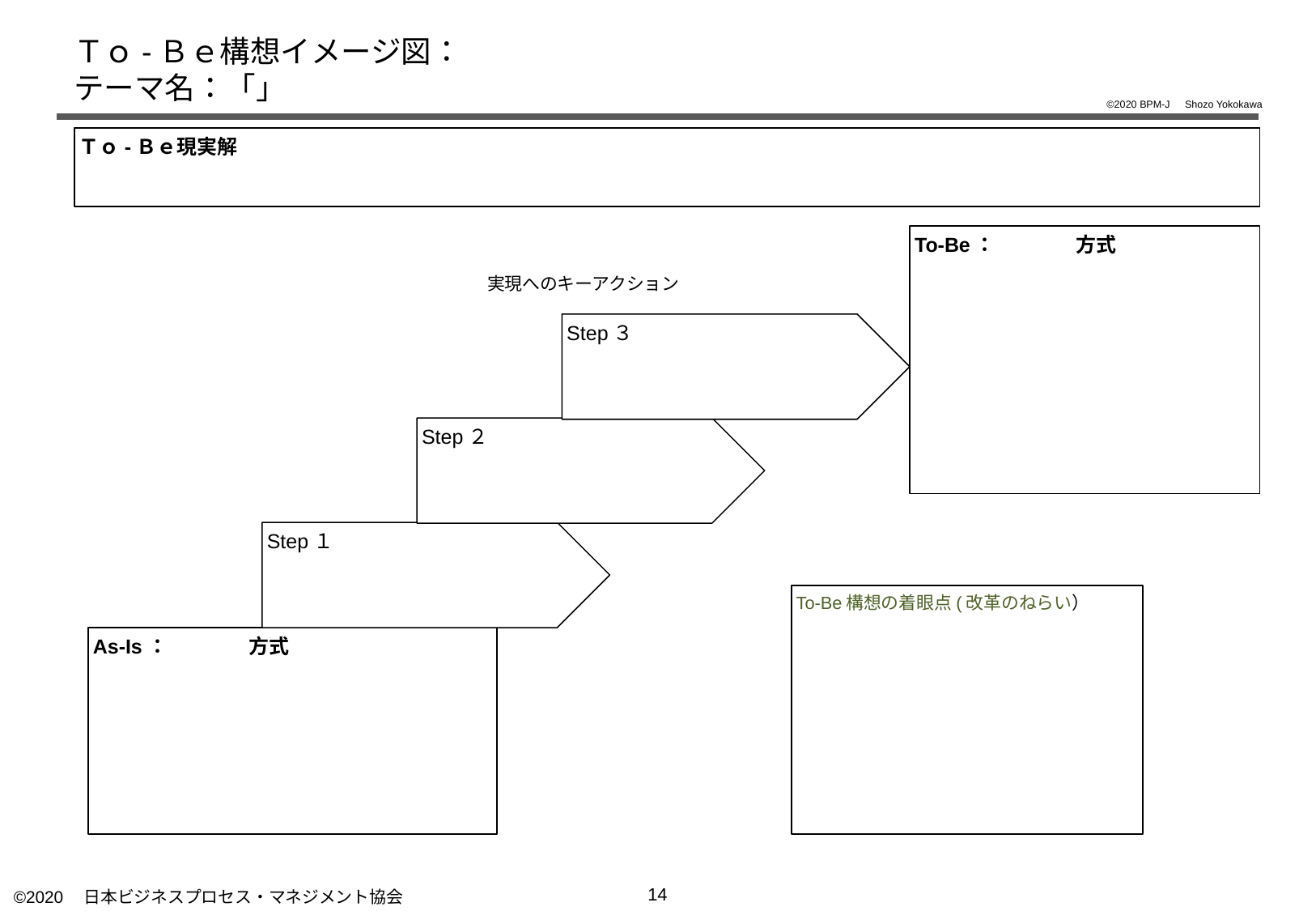

# Ｔｏ-Ｂｅ構想イメージ図： テーマ名：「」
©2020 BPM-J　Shozo Yokokawa
Ｔｏ-Ｂｅ現実解
To-Be：　　　　方式
実現へのキーアクション
Step３
Step２
Step１
To-Be構想の着眼点(改革のねらい）

As-Is：　　　　方式
14
©2020　日本ビジネスプロセス・マネジメント協会